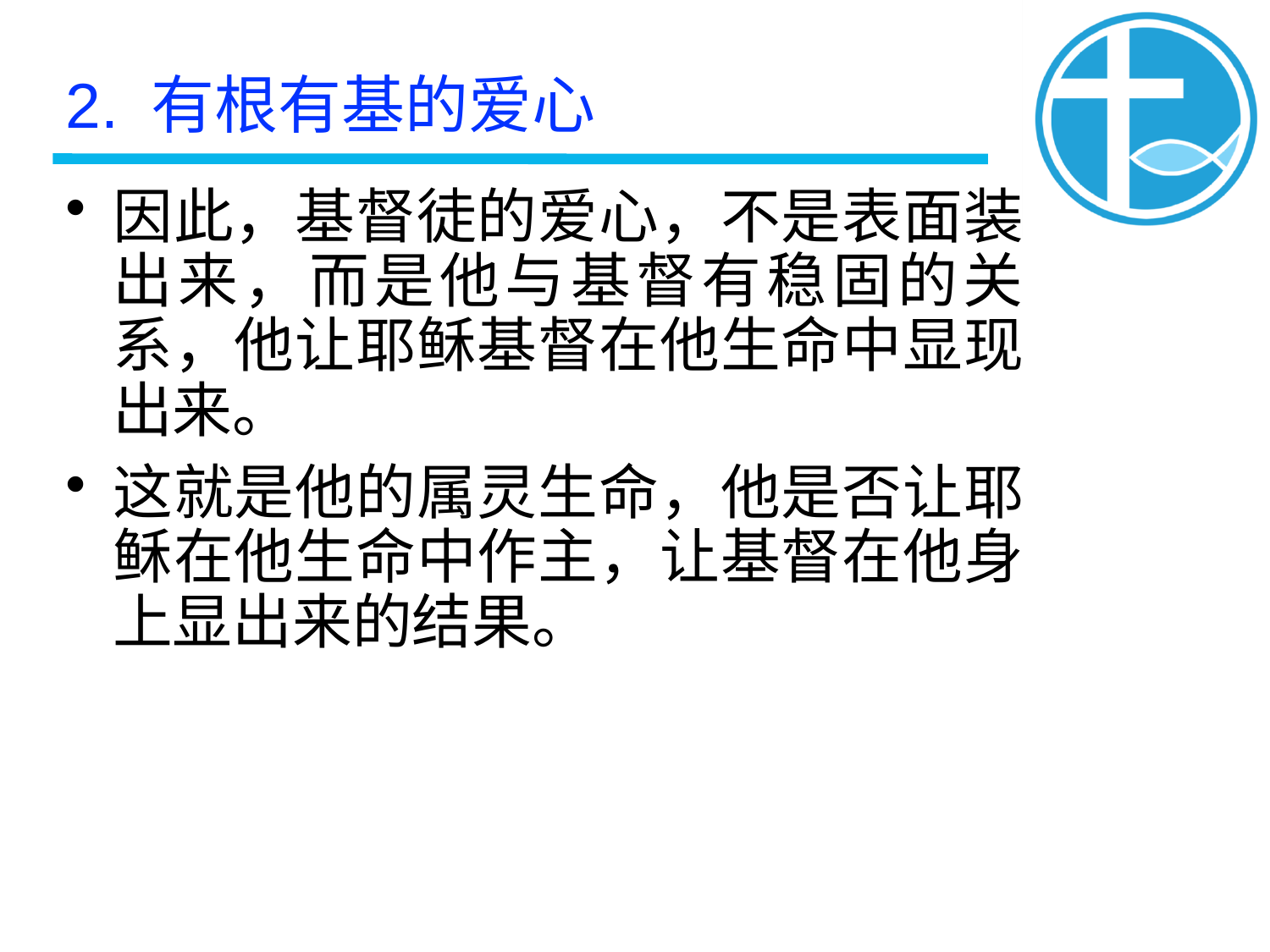

2. 有根有基的爱心
因此，基督徒的爱心，不是表面装出来，而是他与基督有稳固的关系，他让耶稣基督在他生命中显现出来。
这就是他的属灵生命，他是否让耶稣在他生命中作主，让基督在他身上显出来的结果。